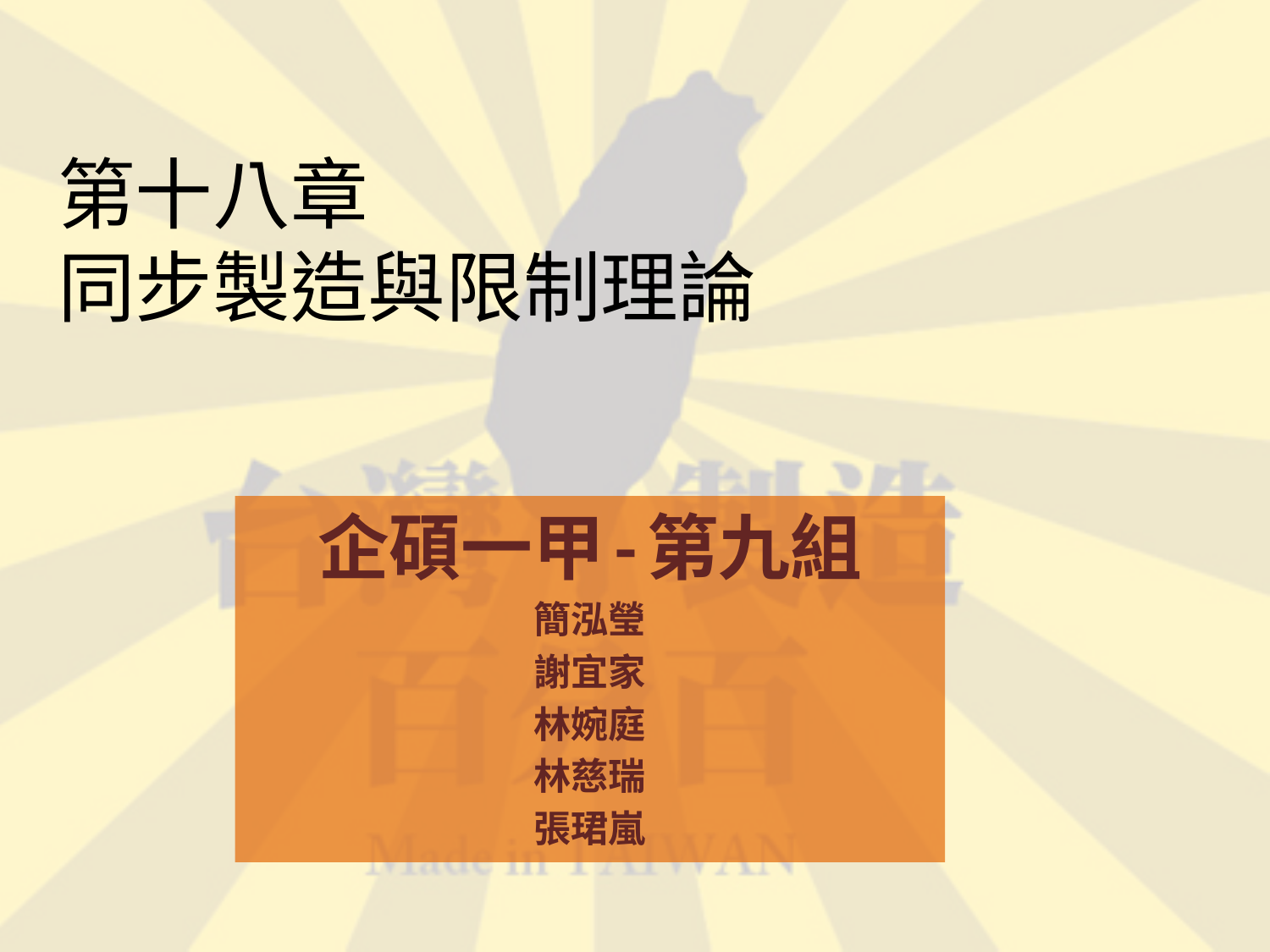

# 第十八章 同步製造與限制理論
企碩一甲-第九組
簡泓瑩
謝宜家
林婉庭
林慈瑞
張珺嵐